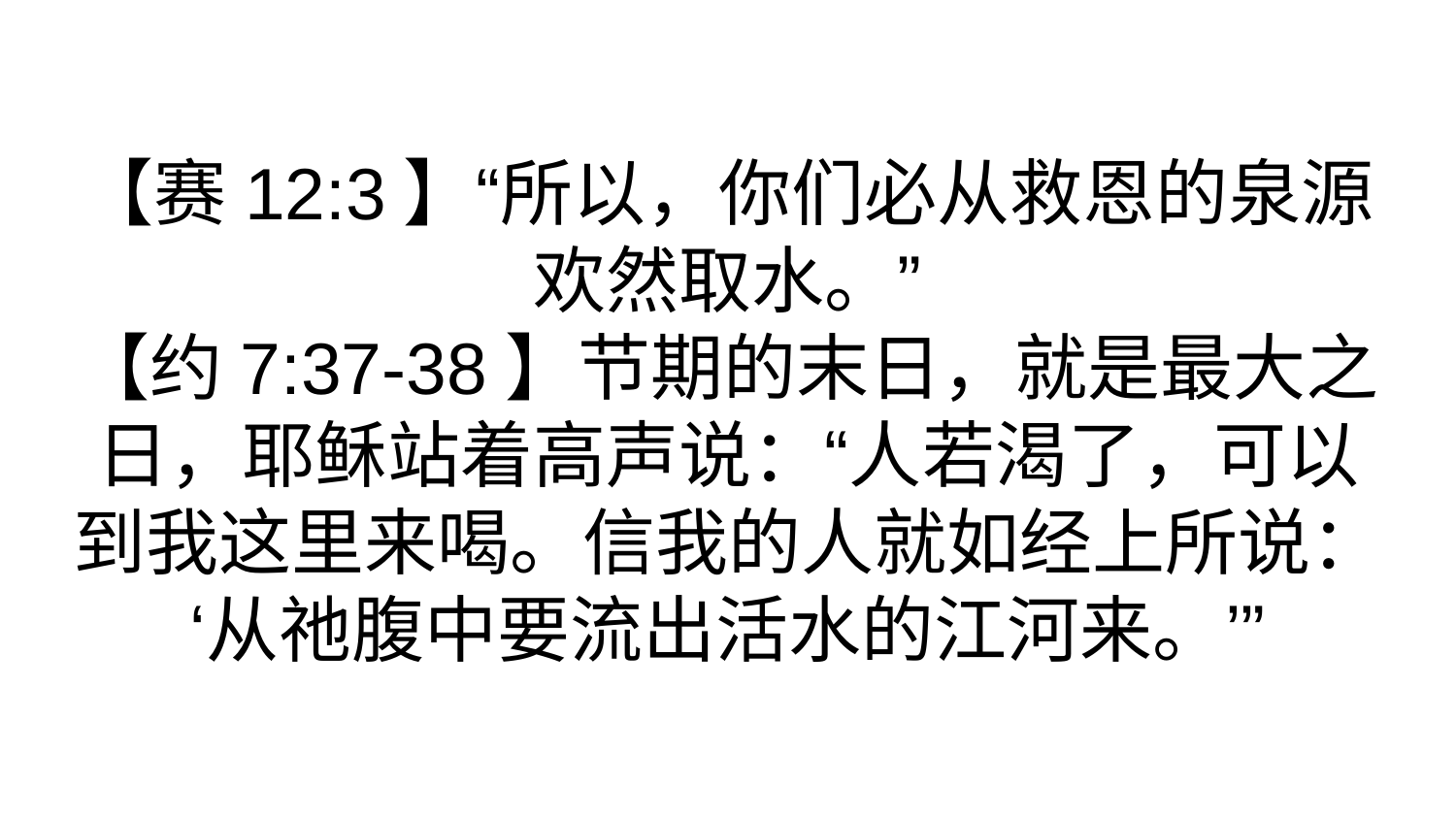

# 【赛12:3】“所以，你们必从救恩的泉源欢然取水。” 【约7:37-38】节期的末日，就是最大之日，耶稣站着高声说：“人若渴了，可以到我这里来喝。信我的人就如经上所说：‘从祂腹中要流出活水的江河来。’”